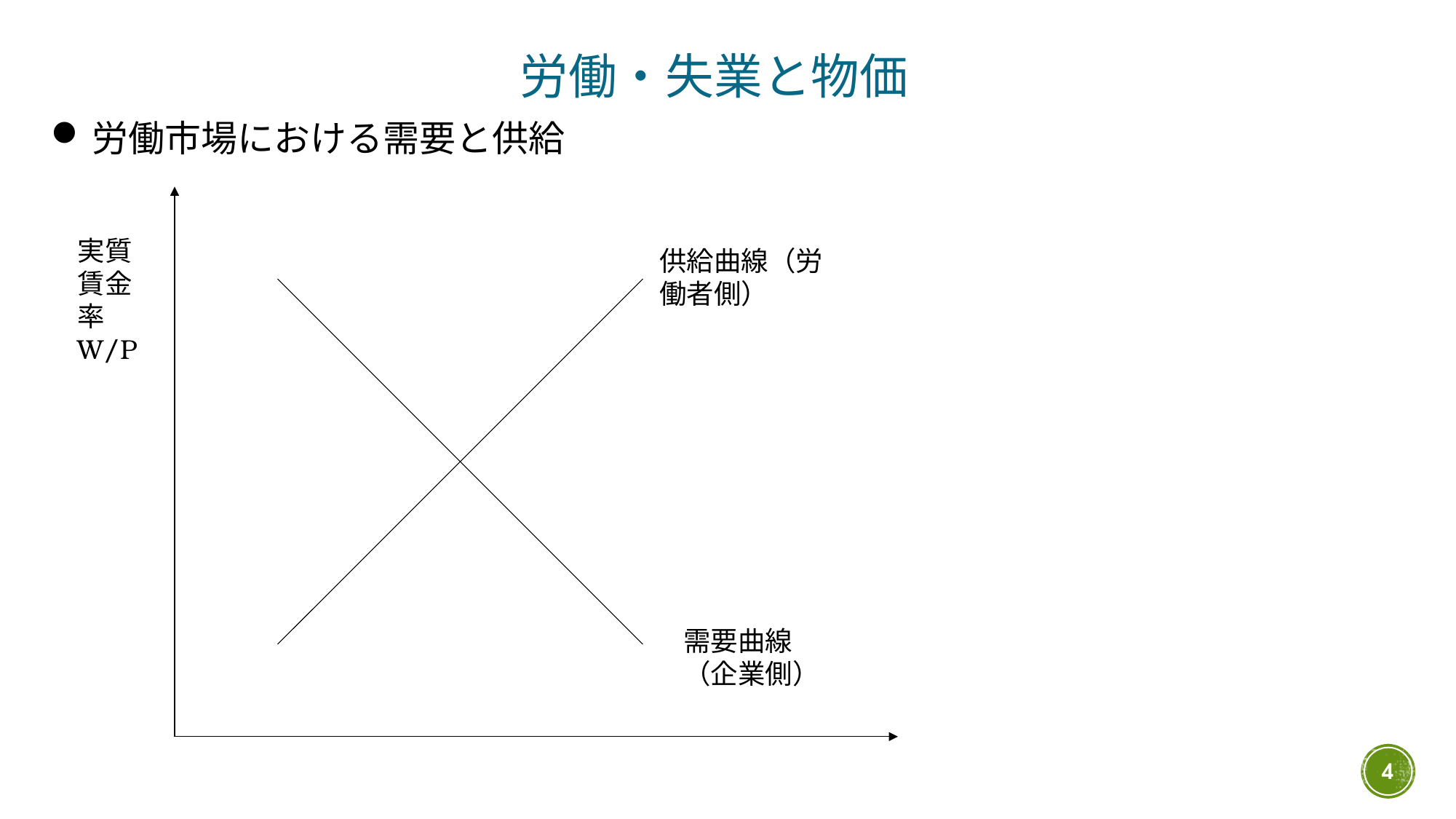

労働・失業と物価
労働市場における需要と供給
実質賃金率W/P
供給曲線（労働者側）
需要曲線（企業側）
4